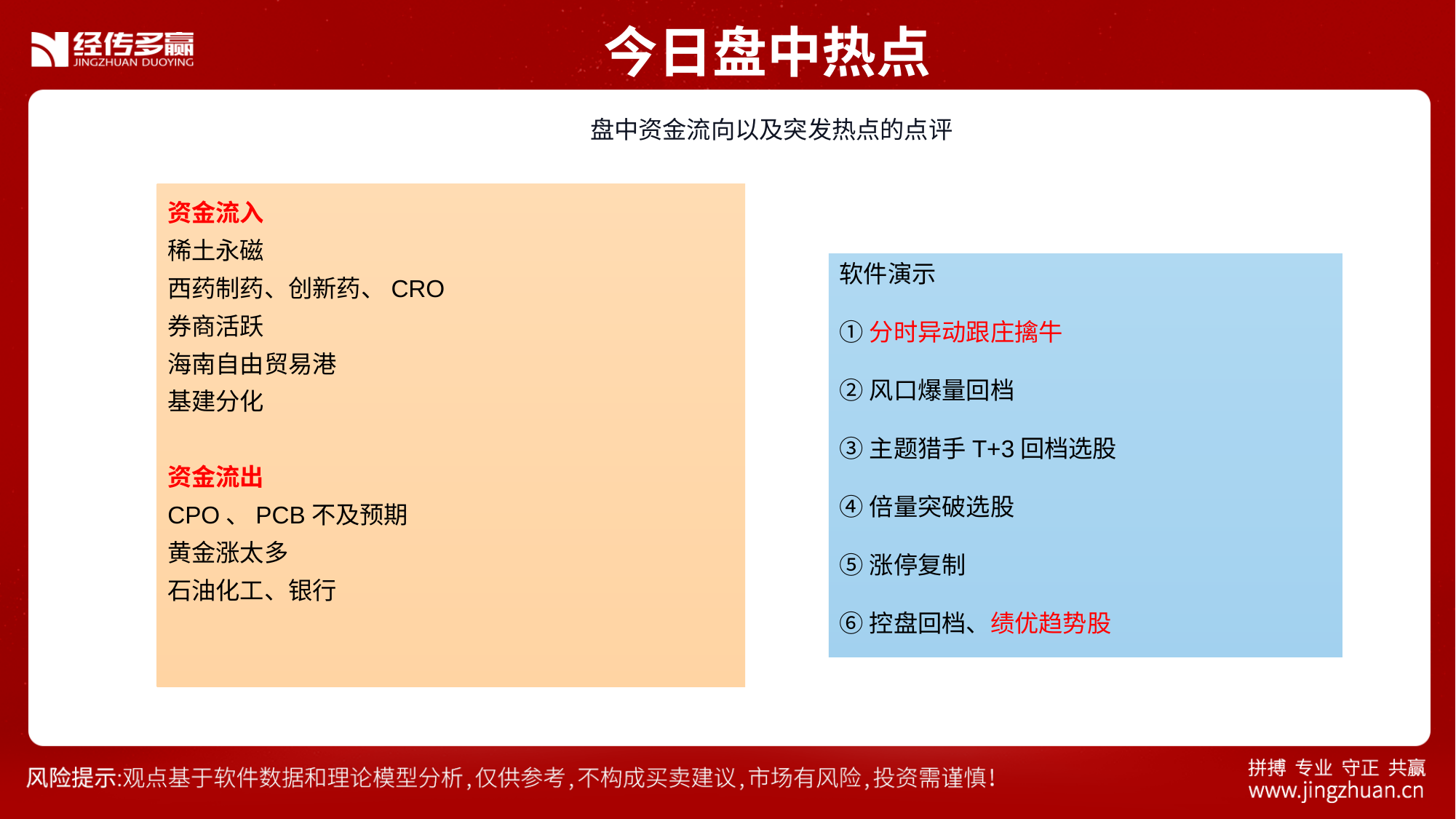

今日盘中热点
          盘中资金流向以及突发热点的点评

资金流入
稀土永磁
西药制药、创新药、CRO
券商活跃
海南自由贸易港
基建分化

资金流出
CPO、PCB不及预期
黄金涨太多
石油化工、银行

软件演示

①分时异动跟庄擒牛

②风口爆量回档

③主题猎手T+3回档选股

④倍量突破选股

⑤涨停复制

⑥控盘回档、绩优趋势股